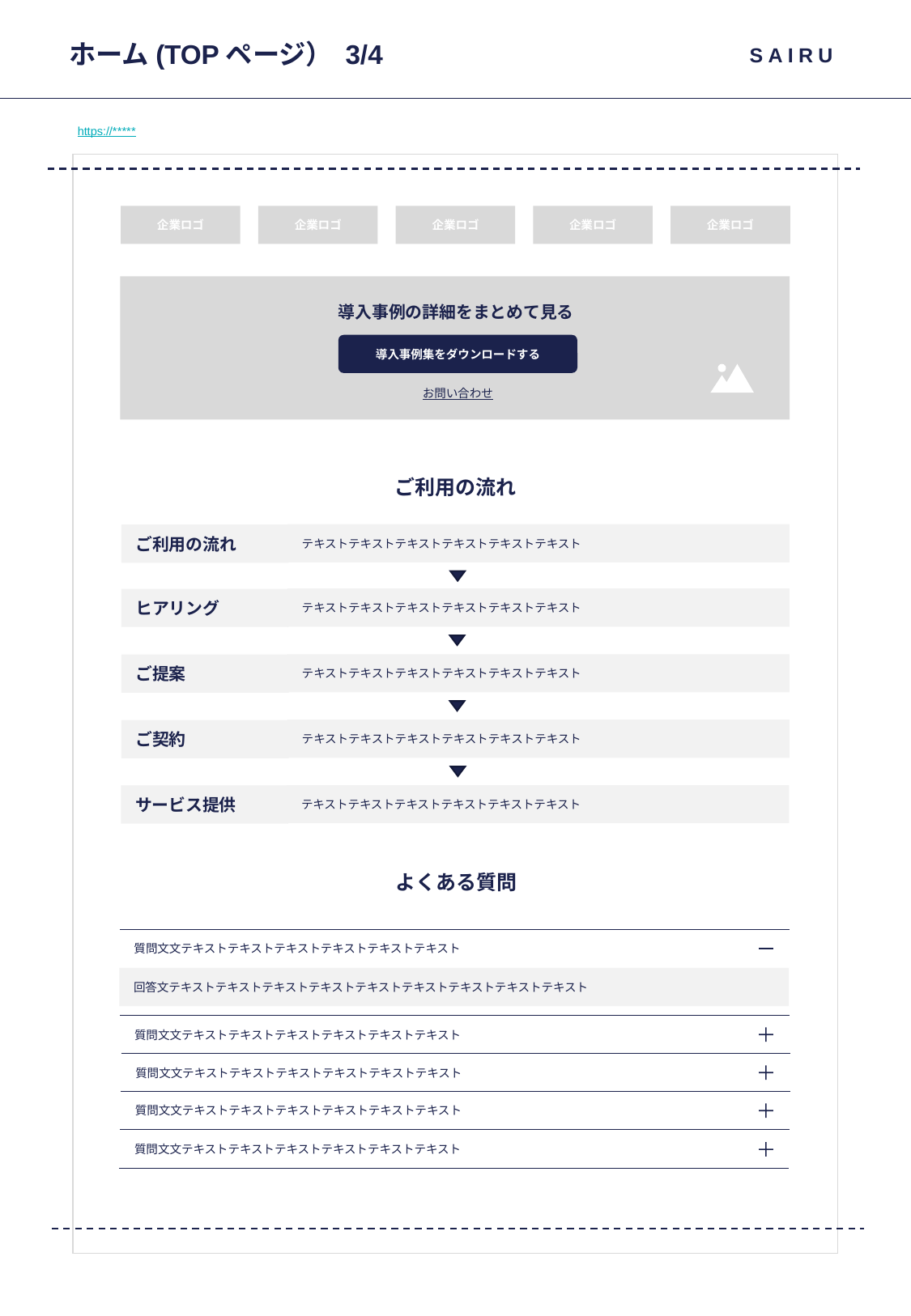

# ホーム(TOPページ） 3/4
SAIRU
https://*****
企業ロゴ
企業ロゴ
企業ロゴ
企業ロゴ
企業ロゴ

導入事例の詳細をまとめて見る
導入事例集をダウンロードする

お問い合わせ
ご利用の流れ
テキストテキストテキストテキストテキストテキスト
ご利用の流れ

テキストテキストテキストテキストテキストテキスト
ヒアリング

テキストテキストテキストテキストテキストテキスト
ご提案

テキストテキストテキストテキストテキストテキスト
ご契約

テキストテキストテキストテキストテキストテキスト
サービス提供
よくある質問
質問文文テキストテキストテキストテキストテキストテキスト
回答文テキストテキストテキストテキストテキストテキストテキストテキストテキスト
質問文文テキストテキストテキストテキストテキストテキスト

質問文文テキストテキストテキストテキストテキストテキスト

質問文文テキストテキストテキストテキストテキストテキスト

質問文文テキストテキストテキストテキストテキストテキスト